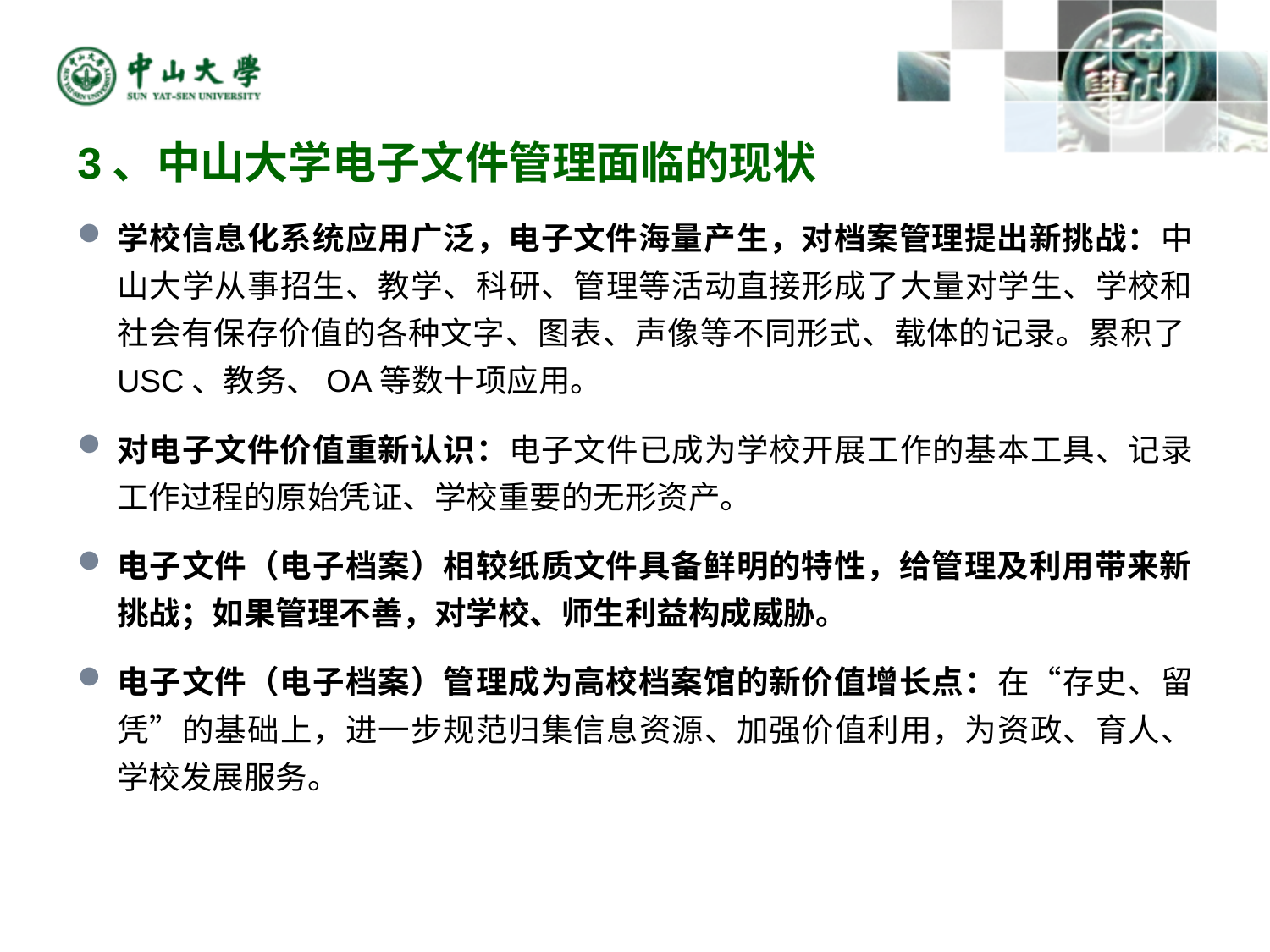

3、中山大学电子文件管理面临的现状
学校信息化系统应用广泛，电子文件海量产生，对档案管理提出新挑战：中山大学从事招生、教学、科研、管理等活动直接形成了大量对学生、学校和社会有保存价值的各种文字、图表、声像等不同形式、载体的记录。累积了USC、教务、OA等数十项应用。
对电子文件价值重新认识：电子文件已成为学校开展工作的基本工具、记录工作过程的原始凭证、学校重要的无形资产。
电子文件（电子档案）相较纸质文件具备鲜明的特性，给管理及利用带来新挑战；如果管理不善，对学校、师生利益构成威胁。
电子文件（电子档案）管理成为高校档案馆的新价值增长点：在“存史、留凭”的基础上，进一步规范归集信息资源、加强价值利用，为资政、育人、学校发展服务。
7